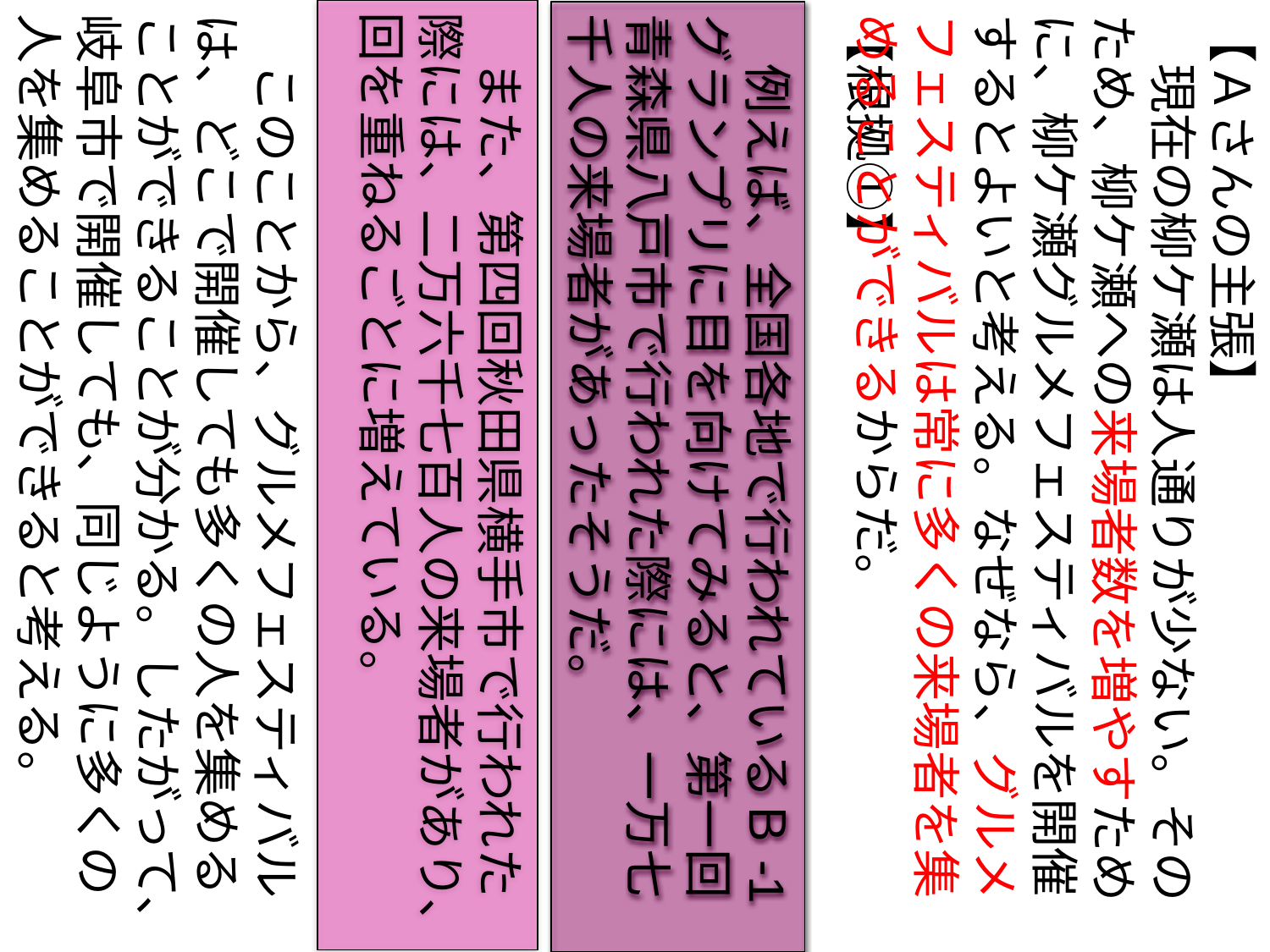

また、第四回秋田県横手市で行われた際には、二万六千七百人の来場者があり、回を重ねるごとに増えている。
【根拠①】

　このことから、グルメフェスティバルは、どこで開催しても多くの人を集めることができることが分かる。したがって、岐阜市で開催しても、同じように多くの人を集めることができると考える。
　例えば、全国各地で行われているＢ-1グランプリに目を向けてみると、第一回青森県八戸市で行われた際には、一万七千人の来場者があったそうだ。

【Ａさんの主張】
　現在の柳ケ瀬は人通りが少ない。そのため、柳ケ瀬への来場者数を増やすために、柳ケ瀬グルメフェスティバルを開催するとよいと考える。なぜなら、グルメフェスティバルは常に多くの来場者を集めることができるからだ。